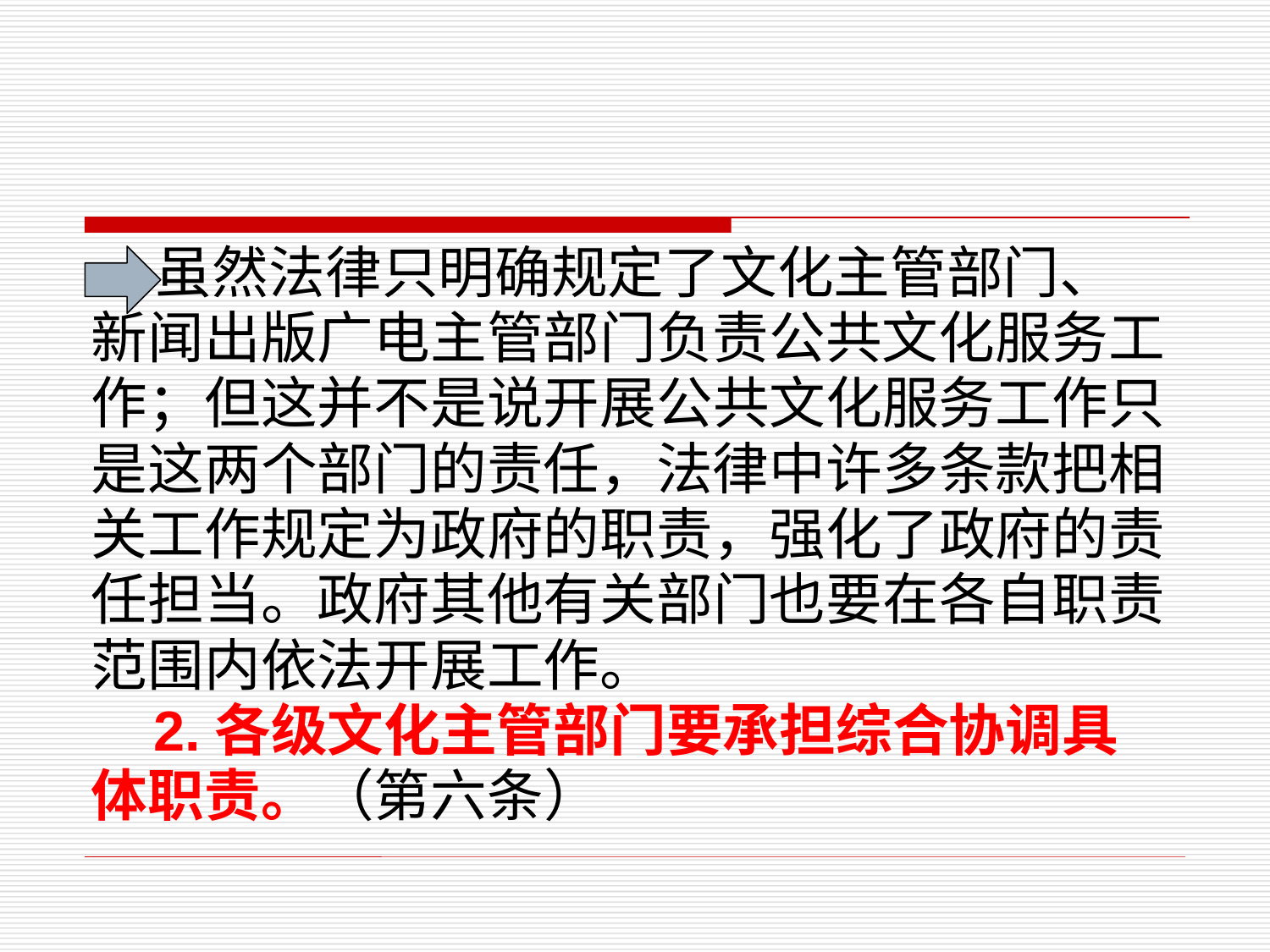

虽然法律只明确规定了文化主管部门、
新闻出版广电主管部门负责公共文化服务工
作；但这并不是说开展公共文化服务工作只
是这两个部门的责任，法律中许多条款把相
关工作规定为政府的职责，强化了政府的责
任担当。政府其他有关部门也要在各自职责
范围内依法开展工作。
    2.各级文化主管部门要承担综合协调具
体职责。（第六条）